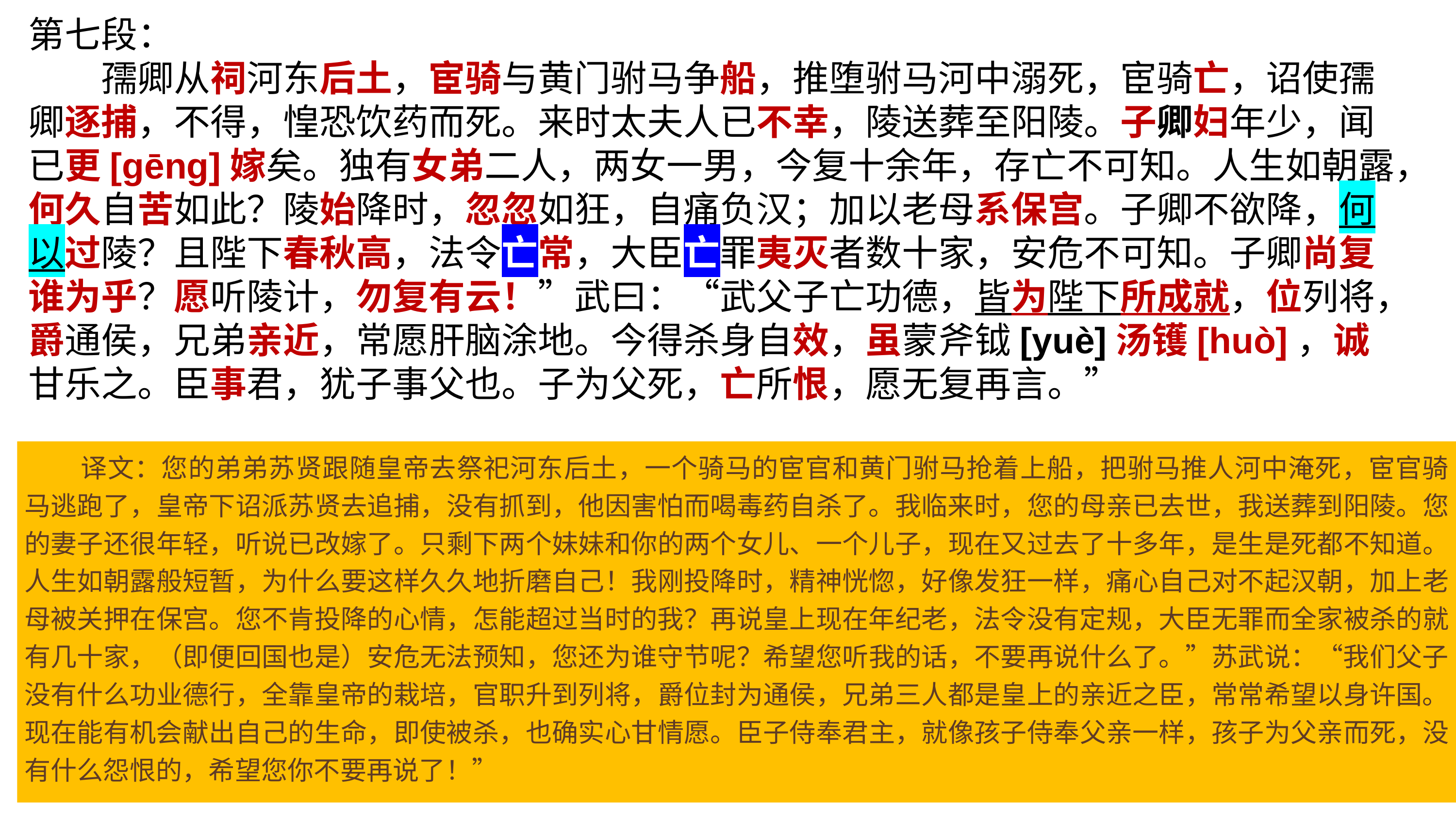

第七段：
孺卿从祠河东后土，宦骑与黄门驸马争船，推堕驸马河中溺死，宦骑亡，诏使孺卿逐捕，不得，惶恐饮药而死。来时太夫人已不幸，陵送葬至阳陵。子卿妇年少，闻已更[gēng]嫁矣。独有女弟二人，两女一男，今复十余年，存亡不可知。人生如朝露，何久自苦如此？陵始降时，忽忽如狂，自痛负汉；加以老母系保宫。子卿不欲降，何以过陵？且陛下春秋高，法令亡常，大臣亡罪夷灭者数十家，安危不可知。子卿尚复谁为乎？愿听陵计，勿复有云！”武曰：“武父子亡功德，皆为陛下所成就，位列将，爵通侯，兄弟亲近，常愿肝脑涂地。今得杀身自效，虽蒙斧钺[yuè]汤镬[huò]，诚甘乐之。臣事君，犹子事父也。子为父死，亡所恨，愿无复再言。”

译文：您的弟弟苏贤跟随皇帝去祭祀河东后土，一个骑马的宦官和黄门驸马抢着上船，把驸马推人河中淹死，宦官骑马逃跑了，皇帝下诏派苏贤去追捕，没有抓到，他因害怕而喝毒药自杀了。我临来时，您的母亲已去世，我送葬到阳陵。您的妻子还很年轻，听说已改嫁了。只剩下两个妹妹和你的两个女儿、一个儿子，现在又过去了十多年，是生是死都不知道。人生如朝露般短暂，为什么要这样久久地折磨自己！我刚投降时，精神恍惚，好像发狂一样，痛心自己对不起汉朝，加上老母被关押在保宫。您不肯投降的心情，怎能超过当时的我？再说皇上现在年纪老，法令没有定规，大臣无罪而全家被杀的就有几十家，（即便回国也是）安危无法预知，您还为谁守节呢？希望您听我的话，不要再说什么了。”苏武说：“我们父子没有什么功业德行，全靠皇帝的栽培，官职升到列将，爵位封为通侯，兄弟三人都是皇上的亲近之臣，常常希望以身许国。现在能有机会献出自己的生命，即使被杀，也确实心甘情愿。臣子侍奉君主，就像孩子侍奉父亲一样，孩子为父亲而死，没有什么怨恨的，希望您你不要再说了！”